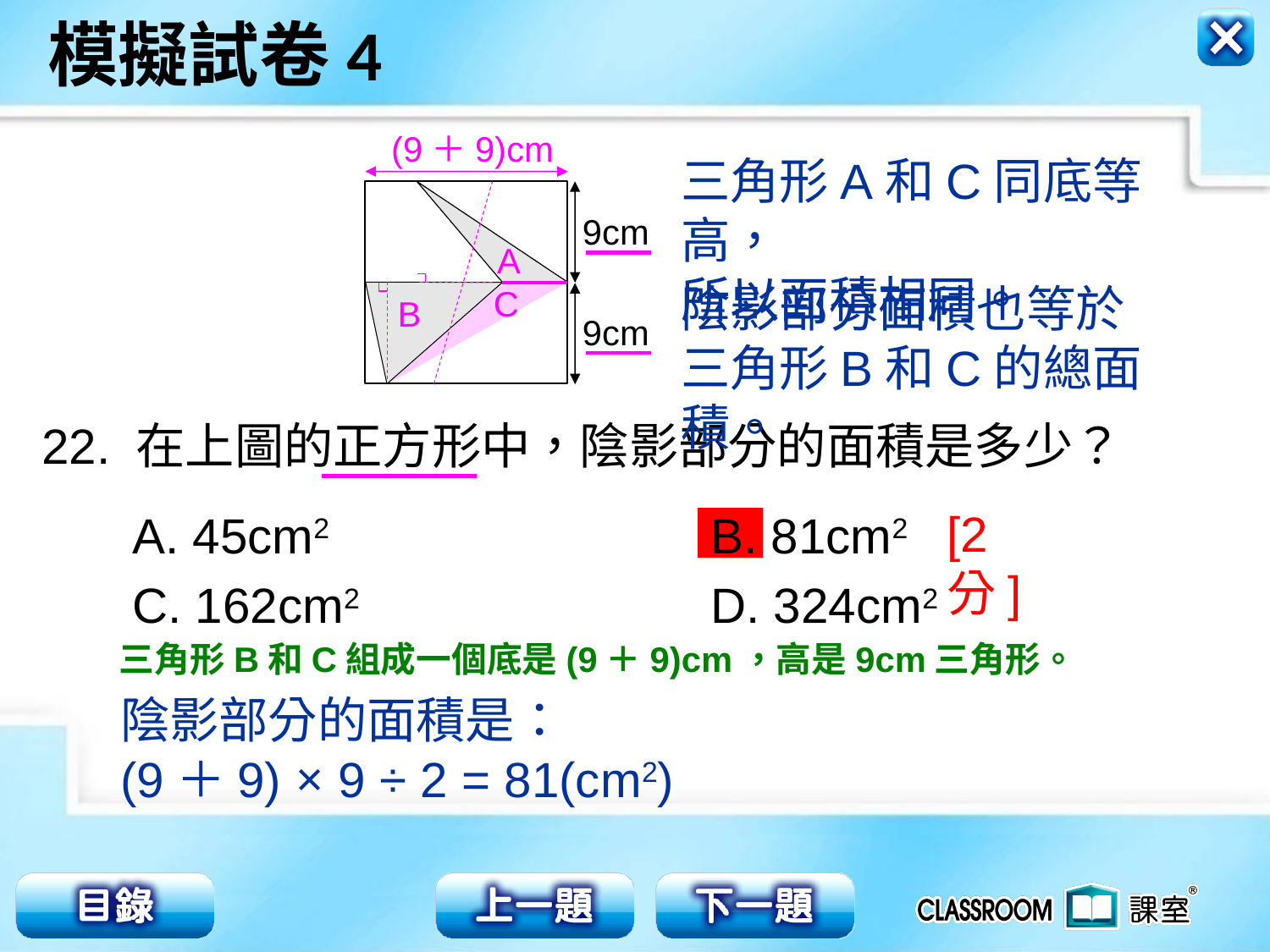

(9＋9)cm
三角形A和C同底等高，
所以面積相同。

9cm
A
陰影部分面積也等於
三角形B和C的總面積。

C

9cm
B
22. 在上圖的正方形中，陰影部分的面積是多少？
[2分]
A. 45cm2                    	      B. 81cm2
C. 162cm2                  	      D. 324cm2

三角形B和C組成一個底是(9＋9)cm，高是9cm三角形。
陰影部分的面積是：
(9＋9) × 9 ÷ 2 = 81(cm2)